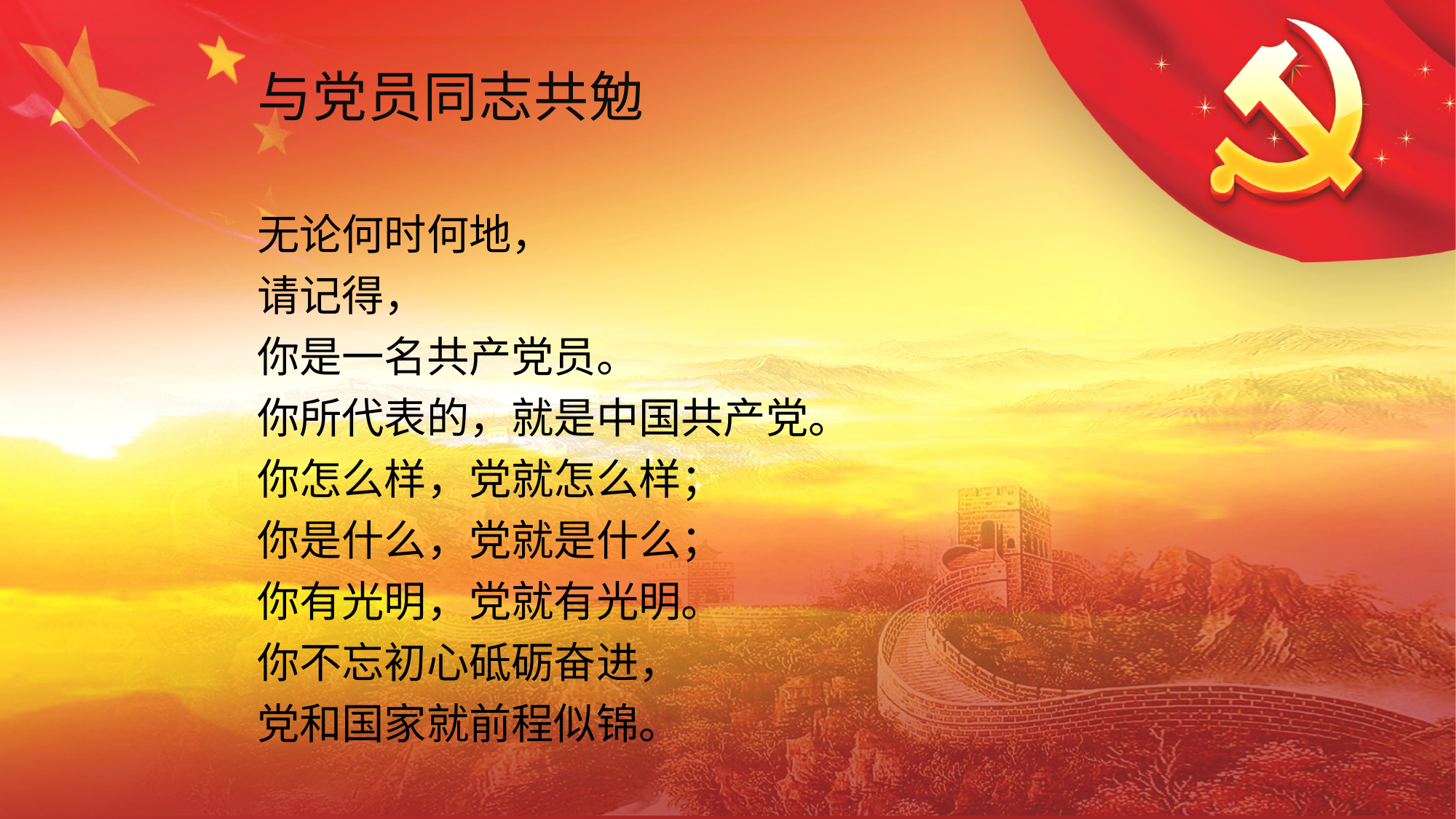

与党员同志共勉

无论何时何地，
请记得，
你是一名共产党员。
你所代表的，就是中国共产党。
你怎么样，党就怎么样；
你是什么，党就是什么；
你有光明，党就有光明。
你不忘初心砥砺奋进，
党和国家就前程似锦。